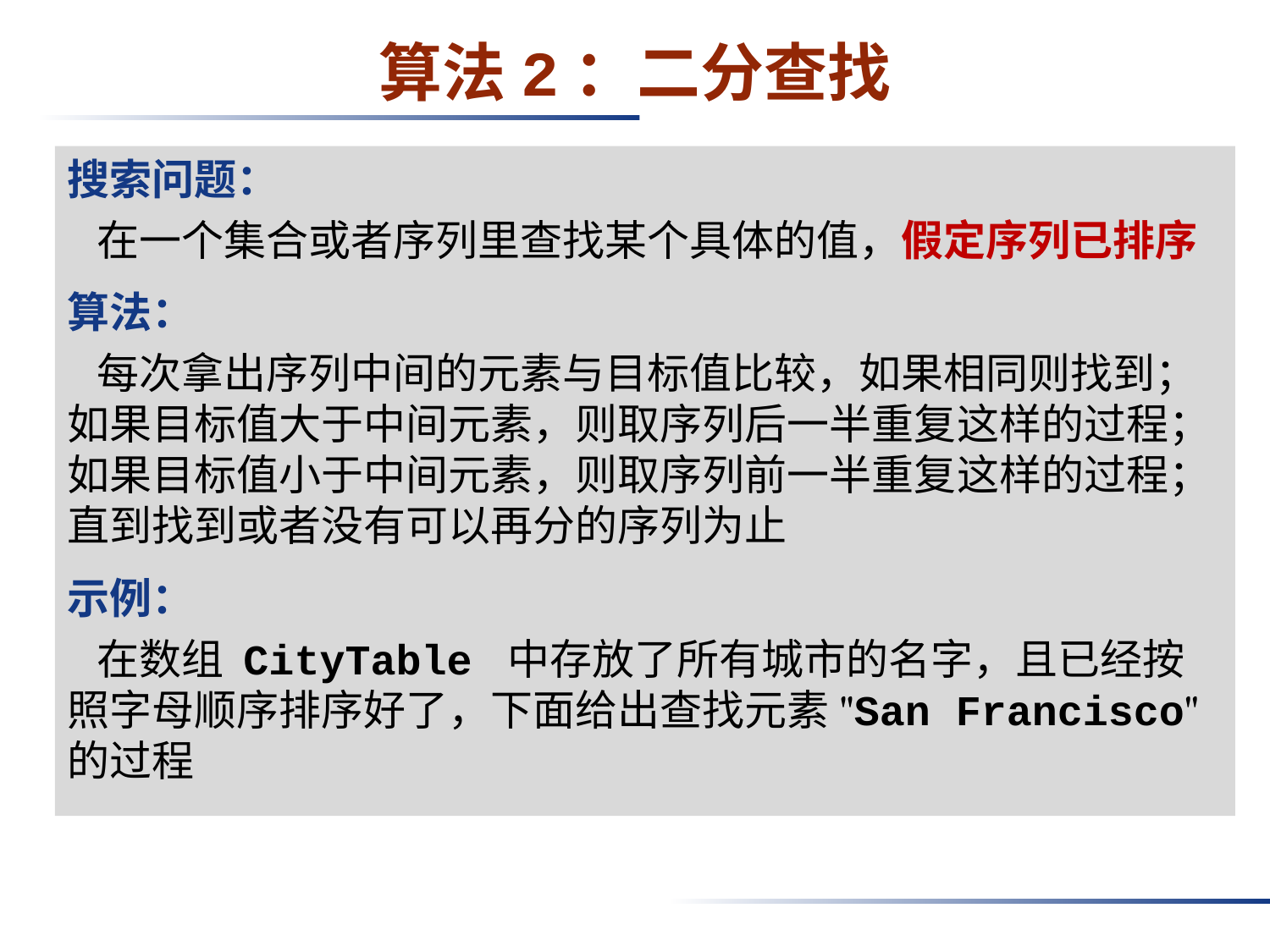

# 算法2：二分查找
搜索问题：
  在一个集合或者序列里查找某个具体的值，假定序列已排序
算法：
  每次拿出序列中间的元素与目标值比较，如果相同则找到；如果目标值大于中间元素，则取序列后一半重复这样的过程；如果目标值小于中间元素，则取序列前一半重复这样的过程；直到找到或者没有可以再分的序列为止
示例：
  在数组 CityTable 中存放了所有城市的名字，且已经按照字母顺序排序好了，下面给出查找元素"San Francisco" 的过程